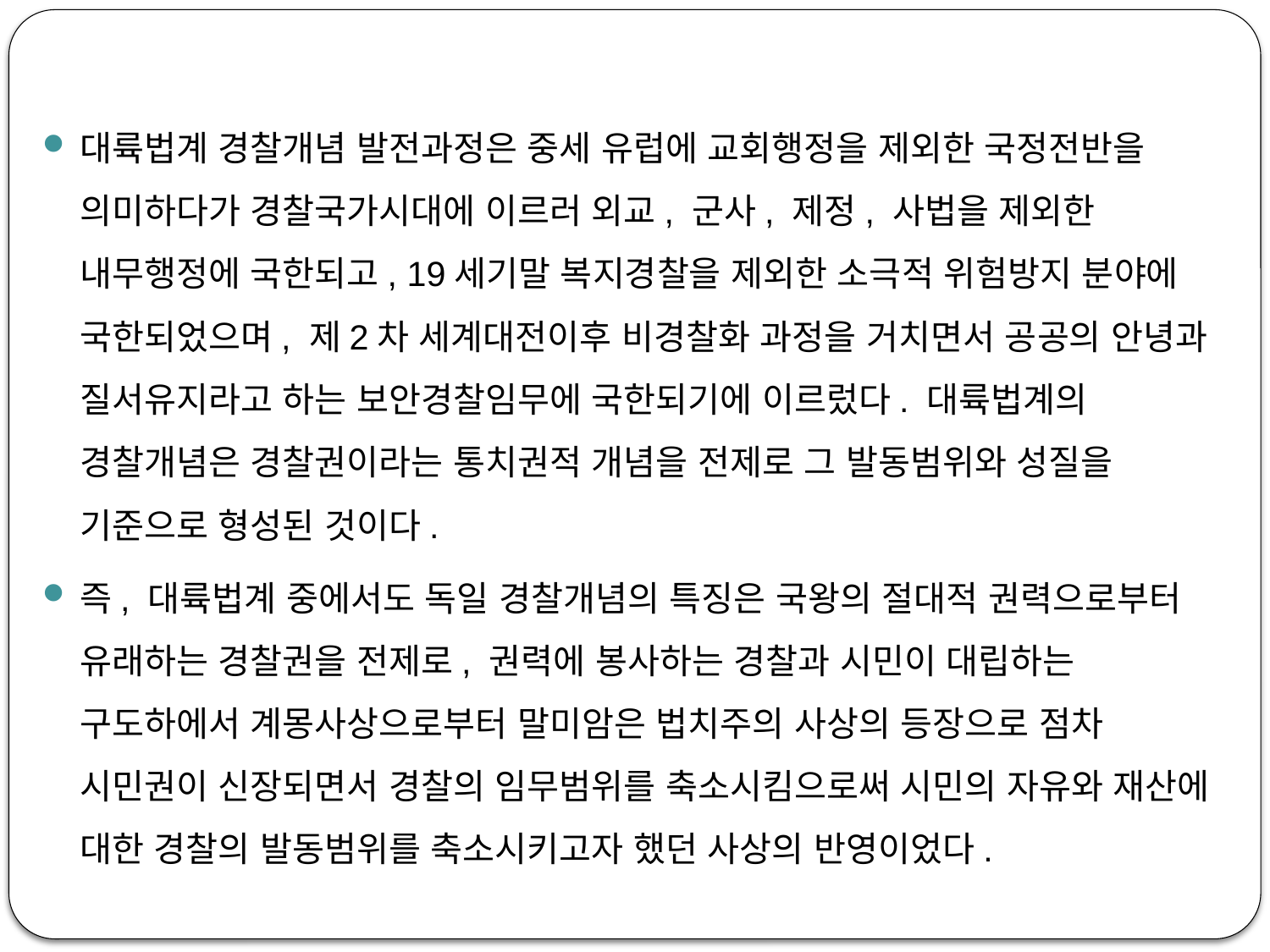

대륙법계 경찰개념 발전과정은 중세 유럽에 교회행정을 제외한 국정전반을 의미하다가 경찰국가시대에 이르러 외교, 군사, 제정, 사법을 제외한 내무행정에 국한되고, 19세기말 복지경찰을 제외한 소극적 위험방지 분야에 국한되었으며, 제2차 세계대전이후 비경찰화 과정을 거치면서 공공의 안녕과 질서유지라고 하는 보안경찰임무에 국한되기에 이르렀다. 대륙법계의 경찰개념은 경찰권이라는 통치권적 개념을 전제로 그 발동범위와 성질을 기준으로 형성된 것이다.
즉, 대륙법계 중에서도 독일 경찰개념의 특징은 국왕의 절대적 권력으로부터 유래하는 경찰권을 전제로, 권력에 봉사하는 경찰과 시민이 대립하는 구도하에서 계몽사상으로부터 말미암은 법치주의 사상의 등장으로 점차 시민권이 신장되면서 경찰의 임무범위를 축소시킴으로써 시민의 자유와 재산에 대한 경찰의 발동범위를 축소시키고자 했던 사상의 반영이었다.